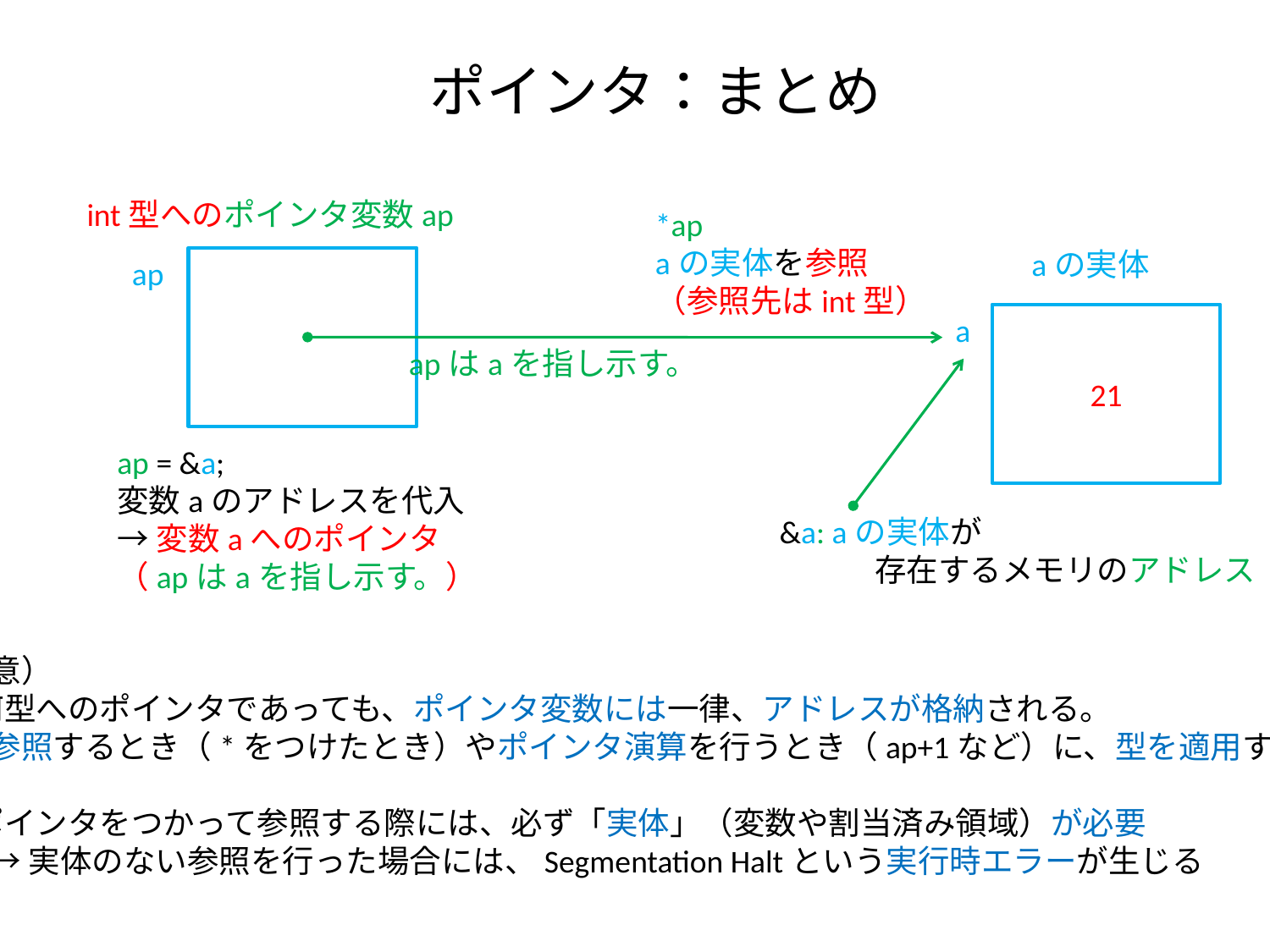

ポインタ：まとめ
int型へのポインタ変数ap
*ap
aの実体を参照
（参照先はint型）
aの実体
ap

a
21
apはaを指し示す。
ap = &a;
変数aのアドレスを代入
→変数aへのポインタ
（apはaを指し示す。）
&a: aの実体が
　　　存在するメモリのアドレス

（注意）
※ 何型へのポインタであっても、ポインタ変数には一律、アドレスが格納される。
　　参照するとき（*をつけたとき）やポインタ演算を行うとき（ap+1など）に、型を適用する。

※ ポインタをつかって参照する際には、必ず「実体」（変数や割当済み領域）が必要
　　→ 実体のない参照を行った場合には、Segmentation Haltという実行時エラーが生じる